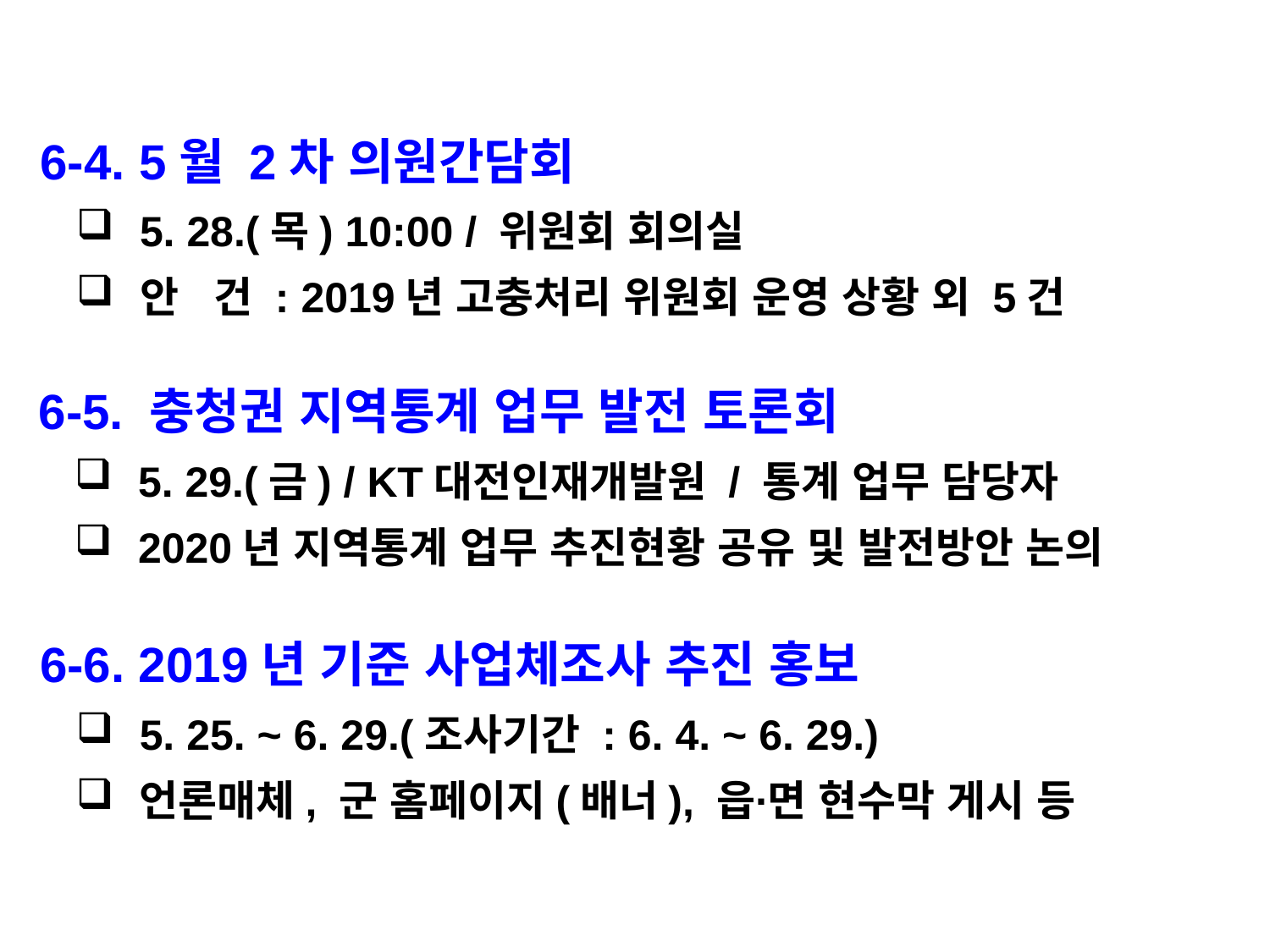

6-4. 5월 2차 의원간담회
5. 28.(목) 10:00 / 위원회 회의실
안   건 : 2019년 고충처리 위원회 운영 상황 외 5건
  6-5. 충청권 지역통계 업무 발전 토론회
5. 29.(금) / KT대전인재개발원 / 통계 업무 담당자
2020년 지역통계 업무 추진현황 공유 및 발전방안 논의
  6-6. 2019년 기준 사업체조사 추진 홍보
5. 25. ~ 6. 29.(조사기간 : 6. 4. ~ 6. 29.)
언론매체, 군 홈페이지(배너), 읍∙면 현수막 게시 등